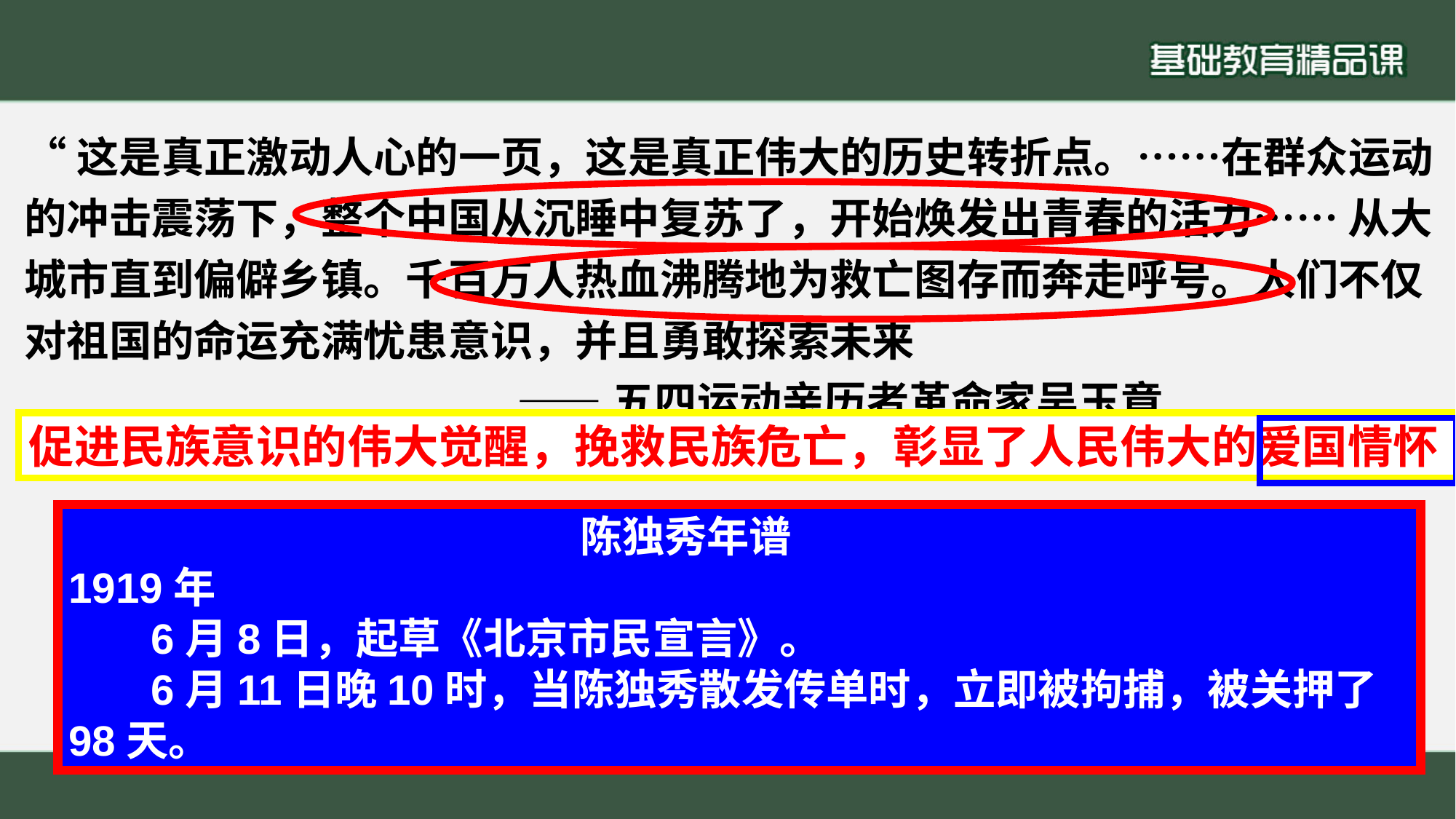

“这是真正激动人心的一页，这是真正伟大的历史转折点。……在群众运动
的冲击震荡下，整个中国从沉睡中复苏了，开始焕发出青春的活力…… 从大城市直到偏僻乡镇。千百万人热血沸腾地为救亡图存而奔走呼号。人们不仅对祖国的命运充满忧患意识，并且勇敢探索未来
       ——五四运动亲历者革命家吴玉章

促进民族意识的伟大觉醒，挽救民族危亡，彰显了人民伟大的爱国情怀

                                                    陈独秀年谱
1919年
       6月8日，起草《北京市民宣言》。
       6月11日晚10时，当陈独秀散发传单时，立即被拘捕，被关押了98天。